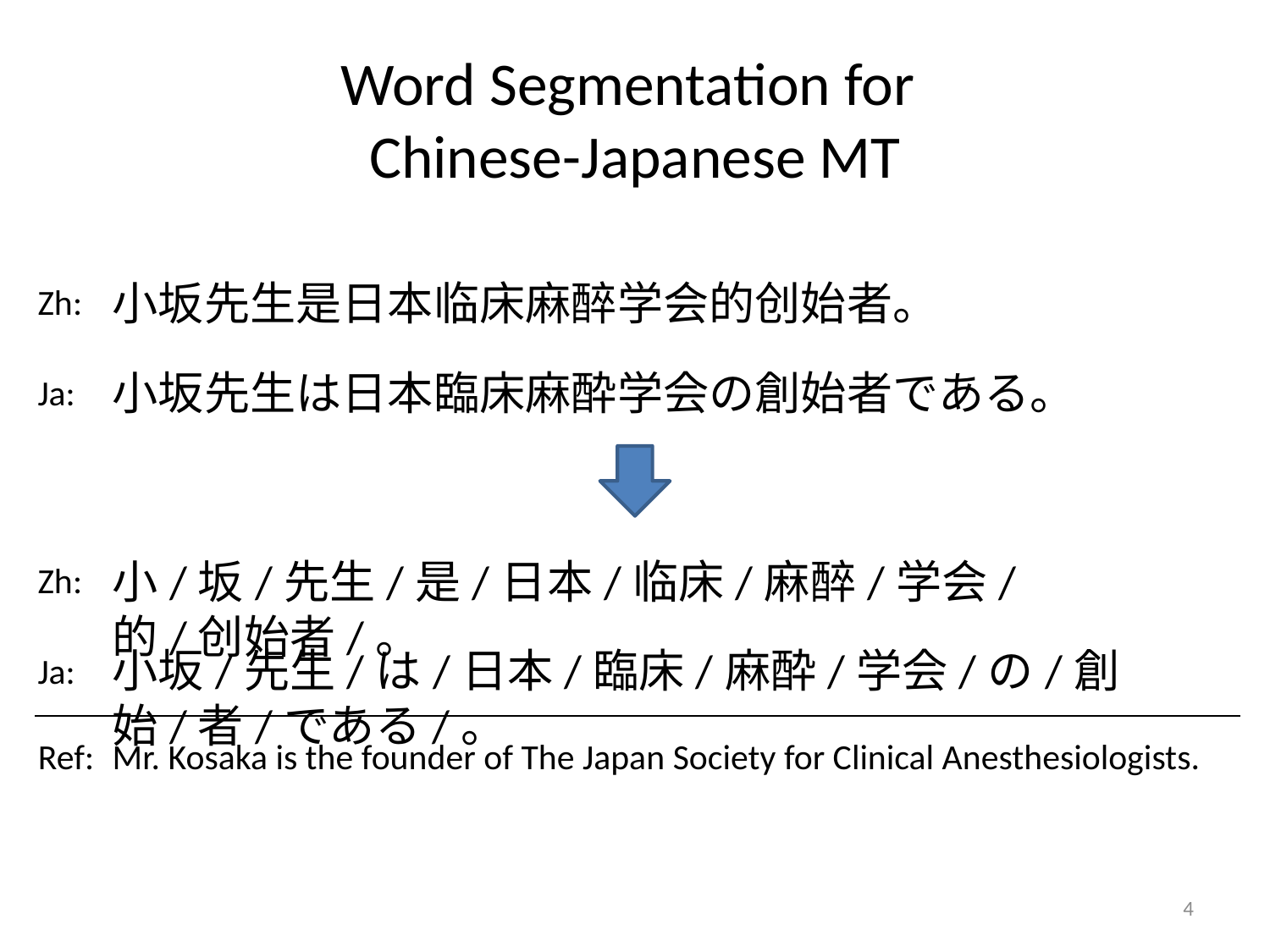

# Word Segmentation for Chinese-Japanese MT
小坂先生是日本临床麻醉学会的创始者。
Zh:
小坂先生は日本臨床麻酔学会の創始者である。
Ja:

小/坂/先生/是/日本/临床/麻醉/学会/的/创始者/。
Zh:
小坂/先生/は/日本/臨床/麻酔/学会/の/創始/者/である/。
Ja:
Ref:
Mr. Kosaka is the founder of The Japan Society for Clinical Anesthesiologists.
4